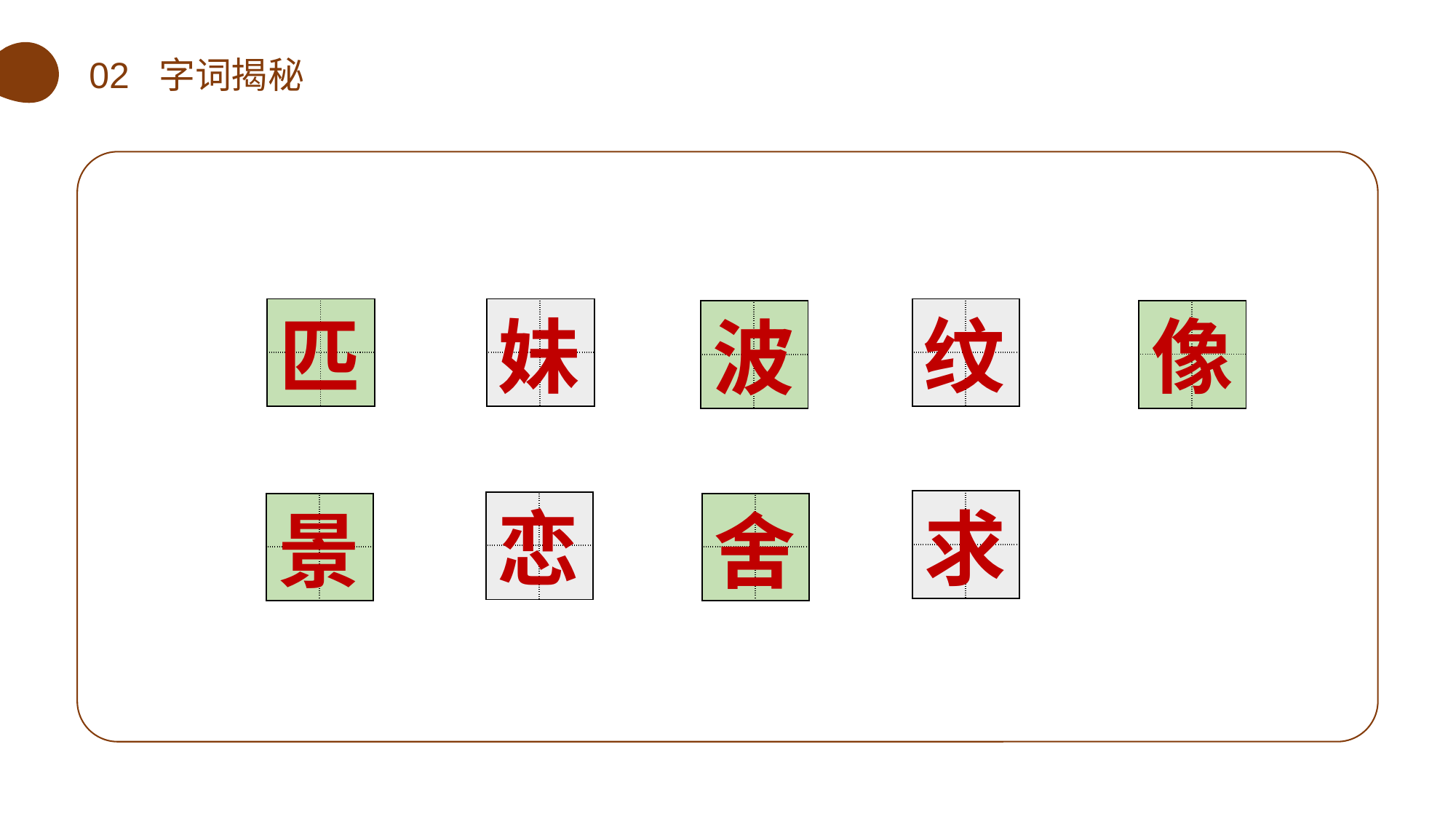

02  字词揭秘
|  |  |
| --- | --- |
|  |  |
|  |  |
| --- | --- |
|  |  |
|  |  |
| --- | --- |
|  |  |
妹
纹
像
匹
|  |  |
| --- | --- |
|  |  |
|  |  |
| --- | --- |
|  |  |
波
|  |  |
| --- | --- |
|  |  |
恋
|  |  |
| --- | --- |
|  |  |
求
|  |  |
| --- | --- |
|  |  |
|  |  |
| --- | --- |
|  |  |
景
舍